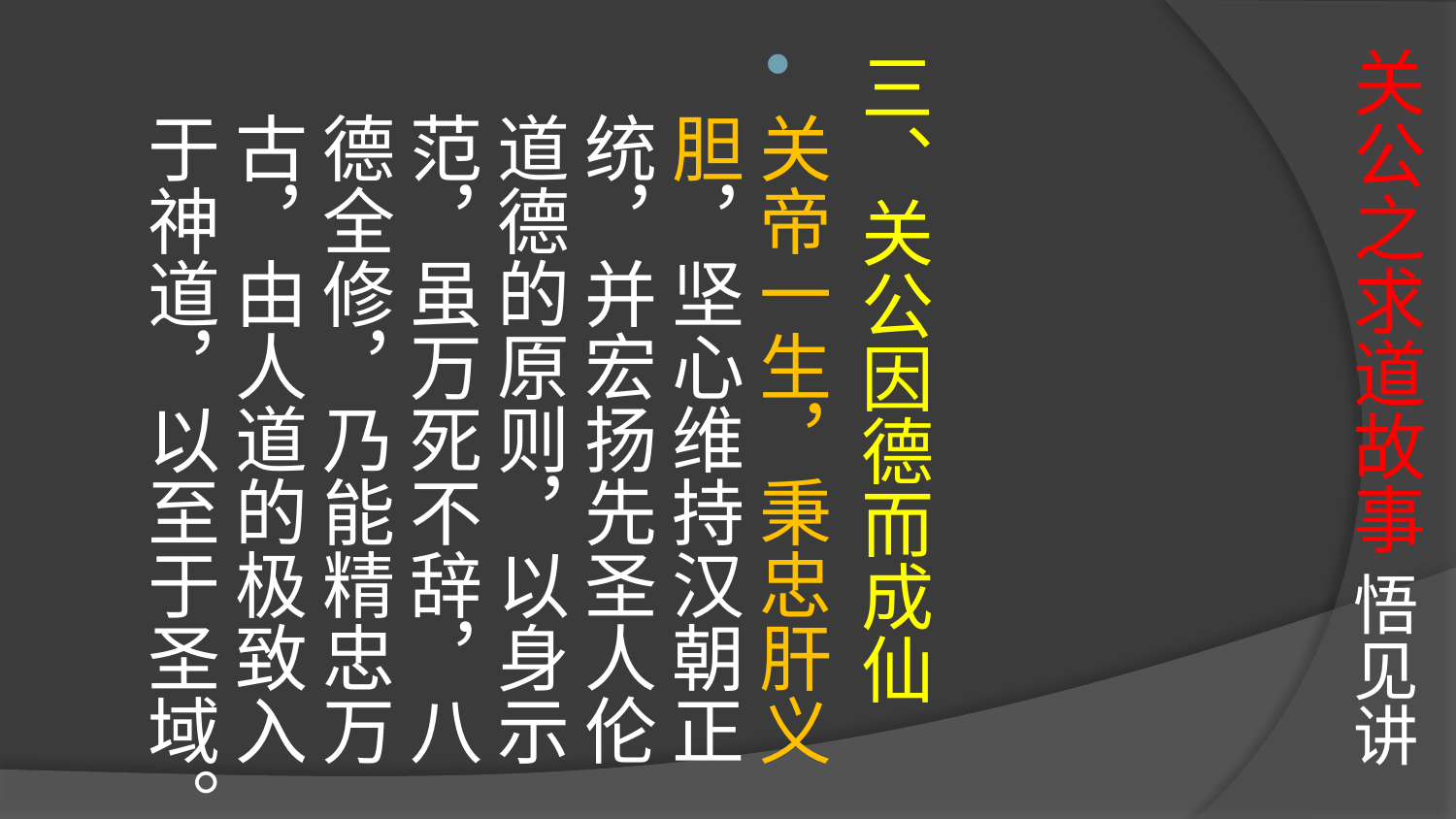

# 关公之求道故事 悟见讲
三、关公因德而成仙
关帝一生，秉忠肝义胆，坚心维持汉朝正统，并宏扬先圣人伦道德的原则，以身示范，虽万死不辞，八德全修，乃能精忠万古，由人道的极致入于神道，以至于圣域。